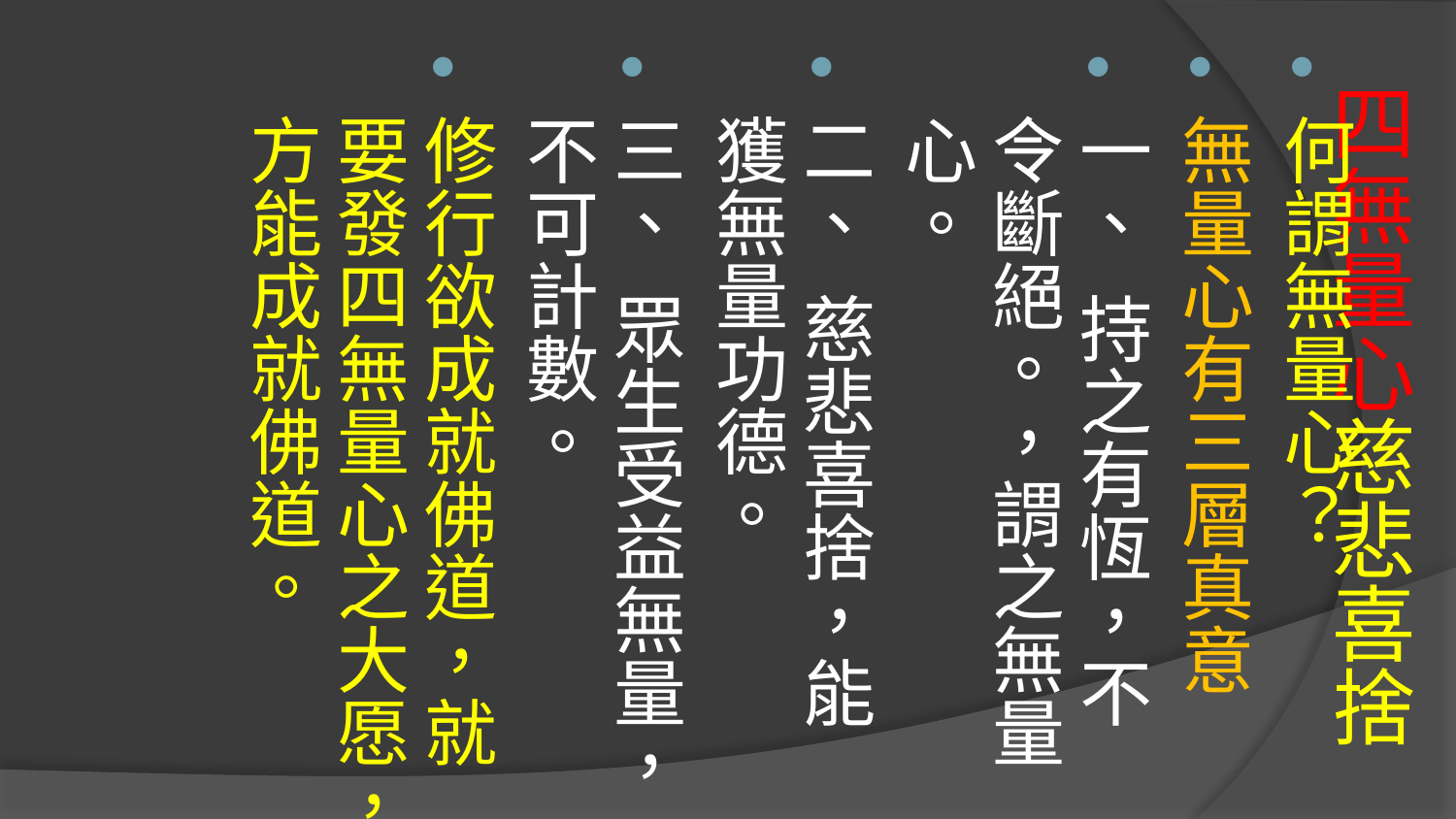

何謂無量心？
無量心有三層真意
一、  持之有恆，不令斷絕。，謂之無量心。
二、  慈悲喜捨，能獲無量功德。
三、  眾生受益無量，不可計數。
修行欲成就佛道，就要發四無量心之大愿，方能成就佛道。

# 四無量心慈悲喜捨